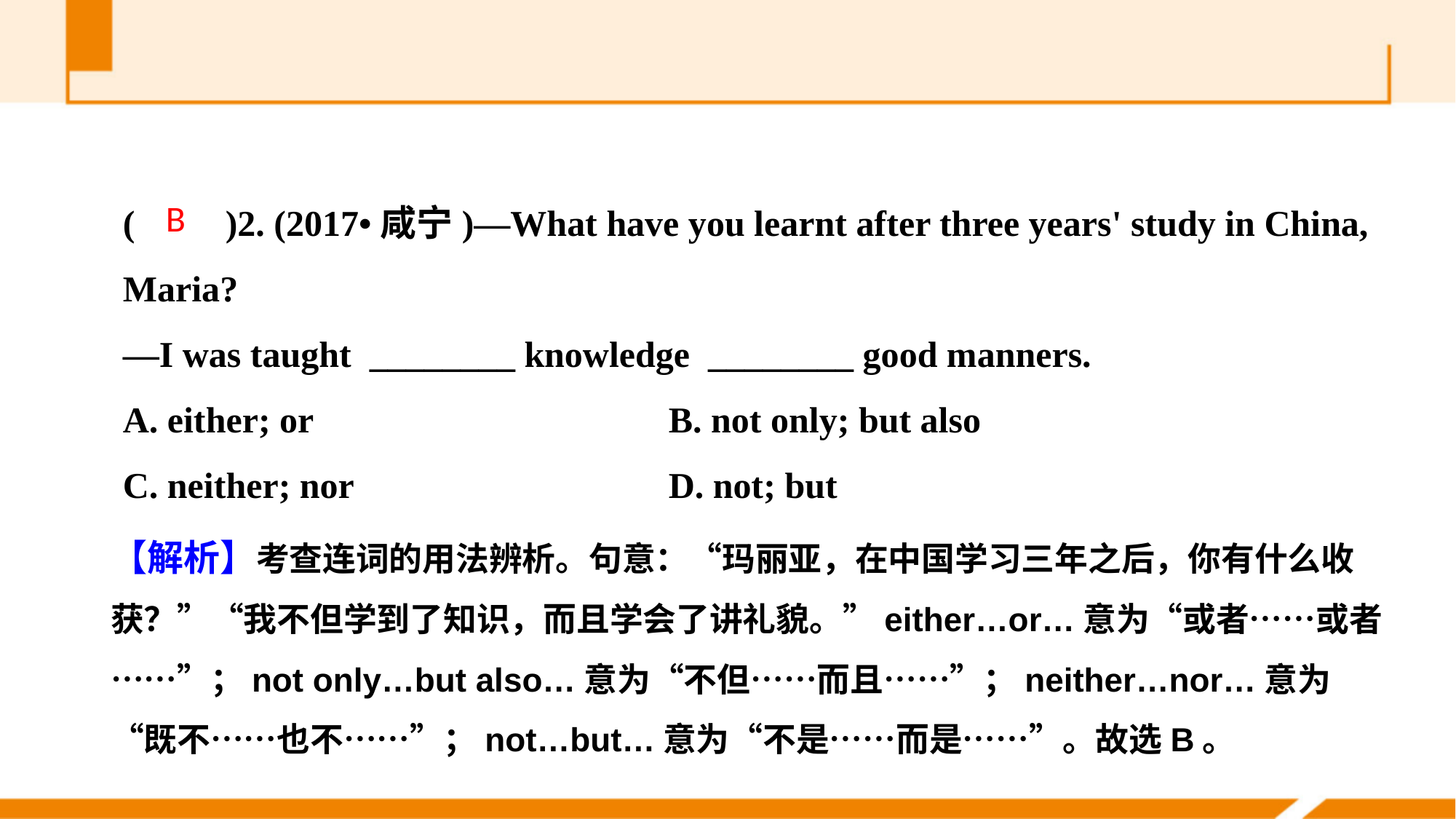

(　　)2. (2017•咸宁)—What have you learnt after three years' study in China, Maria?
—I was taught  ________ knowledge  ________ good manners.
A. either; or				B. not only; but also
C. neither; nor			D. not; but
B
【解析】考查连词的用法辨析。句意：“玛丽亚，在中国学习三年之后，你有什么收获？”“我不但学到了知识，而且学会了讲礼貌。”either…or…意为“或者……或者……”；not only…but also…意为“不但……而且……”；neither…nor…意为“既不……也不……”；not…but…意为“不是……而是……”。故选B。